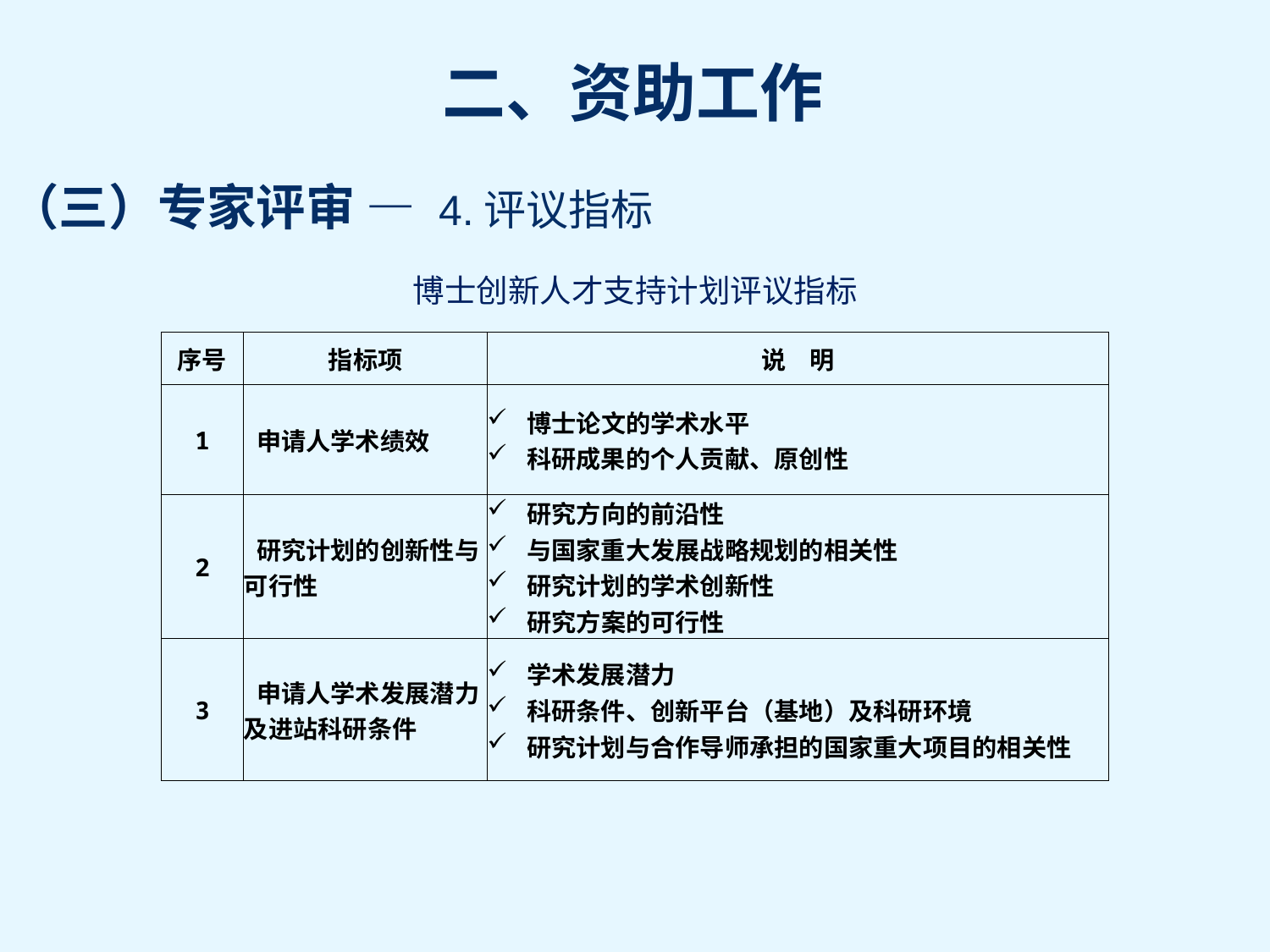

（三）专家评审 — 4.评议指标
博士创新人才支持计划评议指标
| 序号 | 指标项 | 说 明 |
| --- | --- | --- |
| 1 | 申请人学术绩效 | 博士论文的学术水平 科研成果的个人贡献、原创性 |
| 2 | 研究计划的创新性与可行性 | 研究方向的前沿性 与国家重大发展战略规划的相关性 研究计划的学术创新性 研究方案的可行性 |
| 3 | 申请人学术发展潜力及进站科研条件 | 学术发展潜力 科研条件、创新平台（基地）及科研环境 研究计划与合作导师承担的国家重大项目的相关性 |